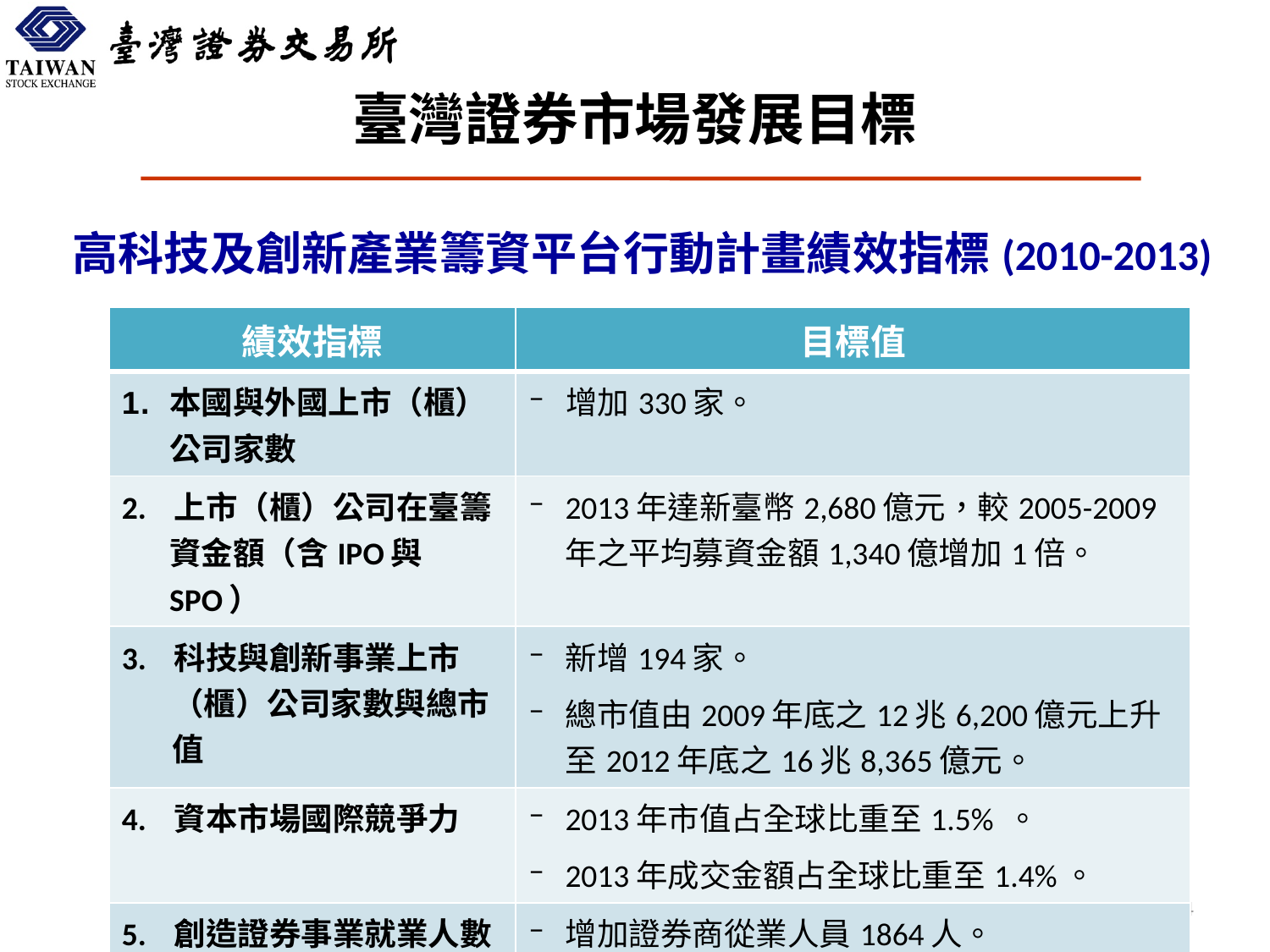

# 臺灣證券市場發展目標
高科技及創新產業籌資平台行動計畫績效指標(2010-2013)
| 績效指標 | 目標值 |
| --- | --- |
| 本國與外國上市（櫃）公司家數 | 增加330家。 |
| 2. 上市（櫃）公司在臺籌資金額（含IPO與SPO） | 2013年達新臺幣2,680億元，較2005-2009年之平均募資金額1,340億增加1倍。 |
| 3. 科技與創新事業上市（櫃）公司家數與總市值 | 新增194家。 總市值由2009年底之12兆6,200億元上升至2012年底之16兆8,365億元。 |
| 4. 資本市場國際競爭力 | 2013年市值占全球比重至1.5% 。 2013年成交金額占全球比重至1.4%。 |
| 5. 創造證券事業就業人數 | 增加證券商從業人員1864人。 |
4